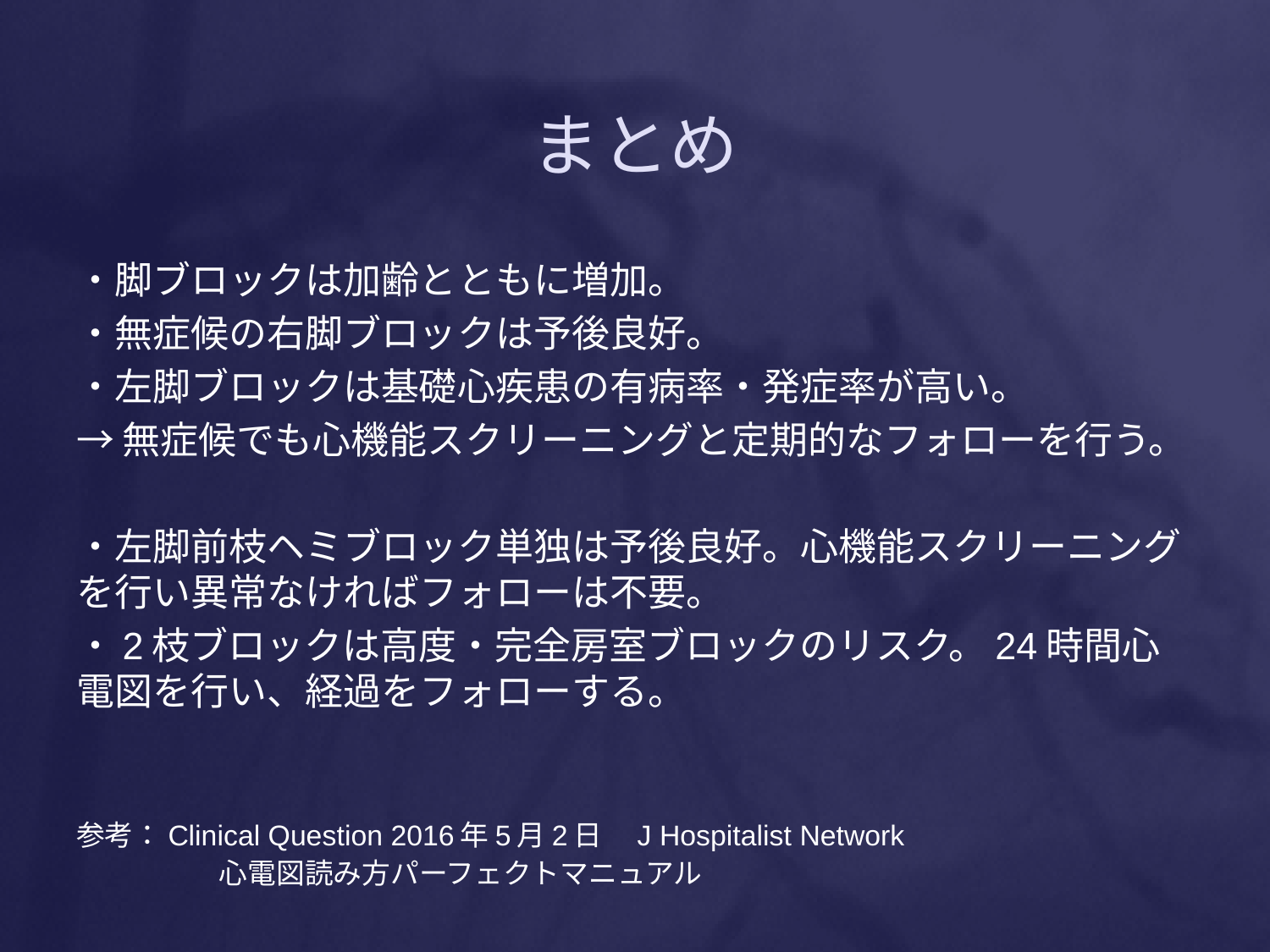

# まとめ
・脚ブロックは加齢とともに増加。
・無症候の右脚ブロックは予後良好。
・左脚ブロックは基礎心疾患の有病率・発症率が高い。
→無症候でも心機能スクリーニングと定期的なフォローを行う。

・左脚前枝ヘミブロック単独は予後良好。心機能スクリーニングを行い異常なければフォローは不要。
・2枝ブロックは高度・完全房室ブロックのリスク。24時間心電図を行い、経過をフォローする。

参考：Clinical Question 2016年5月2日　J Hospitalist Network
　　　　　心電図読み方パーフェクトマニュアル